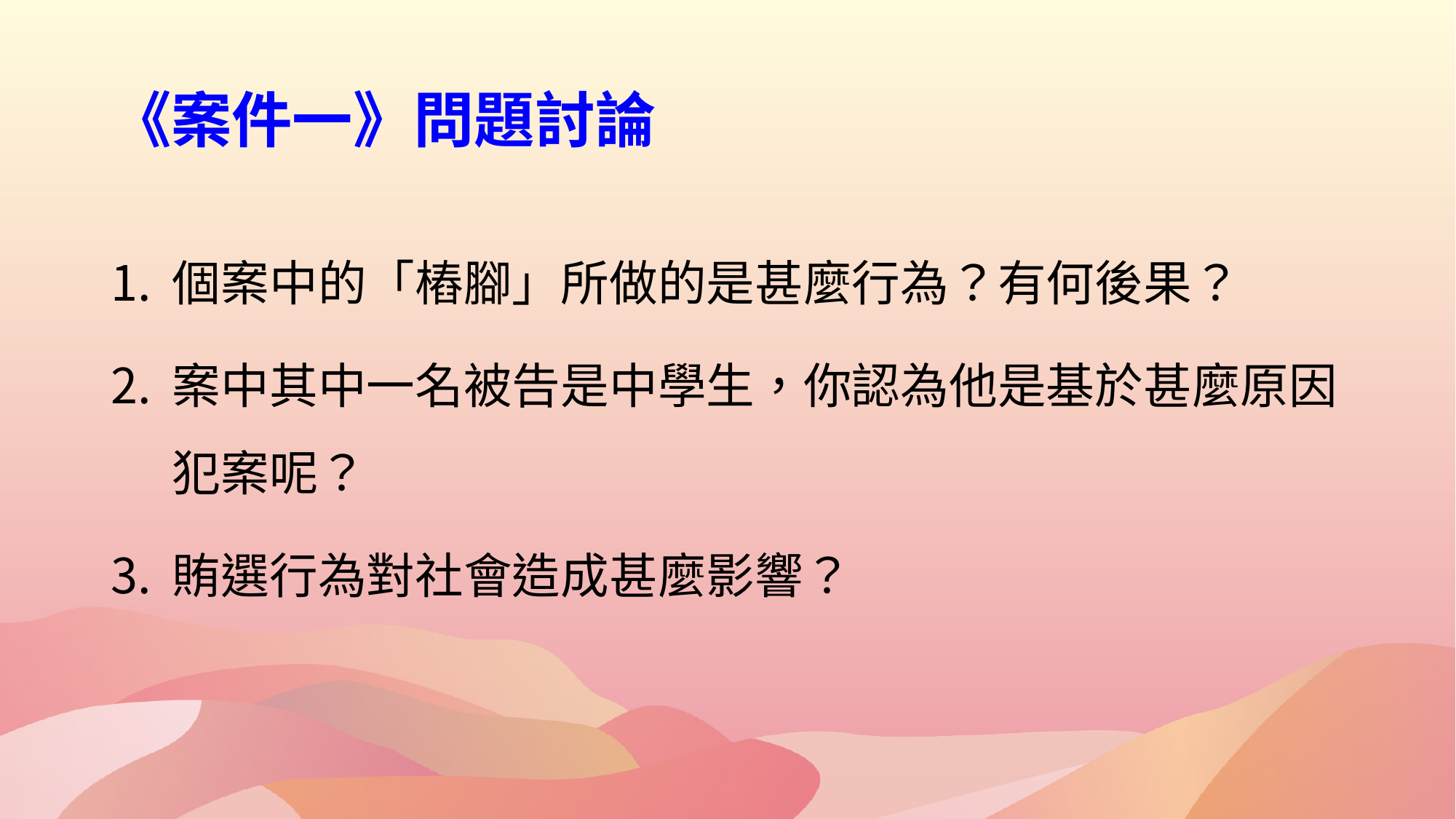

# 《案件一》問題討論
個案中的「樁腳」所做的是甚麼行為？有何後果？
案中其中一名被告是中學生，你認為他是基於甚麼原因犯案呢？
賄選行為對社會造成甚麼影響？